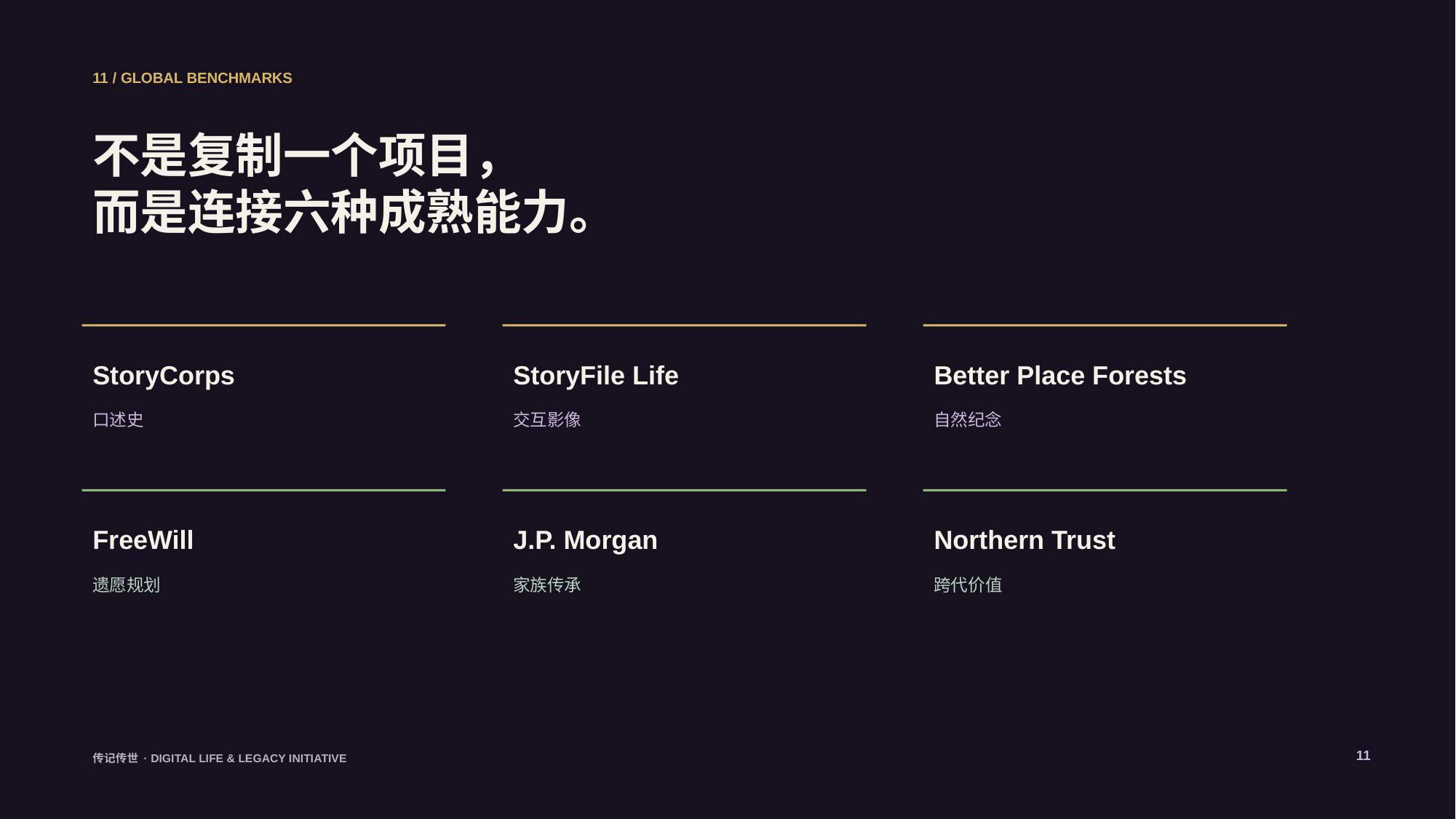

11 / GLOBAL BENCHMARKS
不是复制一个项目，
而是连接六种成熟能力。

StoryCorps
StoryFile Life
Better Place Forests
口述史
交互影像
自然纪念

FreeWill
J.P. Morgan
Northern Trust
遗愿规划
家族传承
跨代价值
11
传记传世 · DIGITAL LIFE & LEGACY INITIATIVE